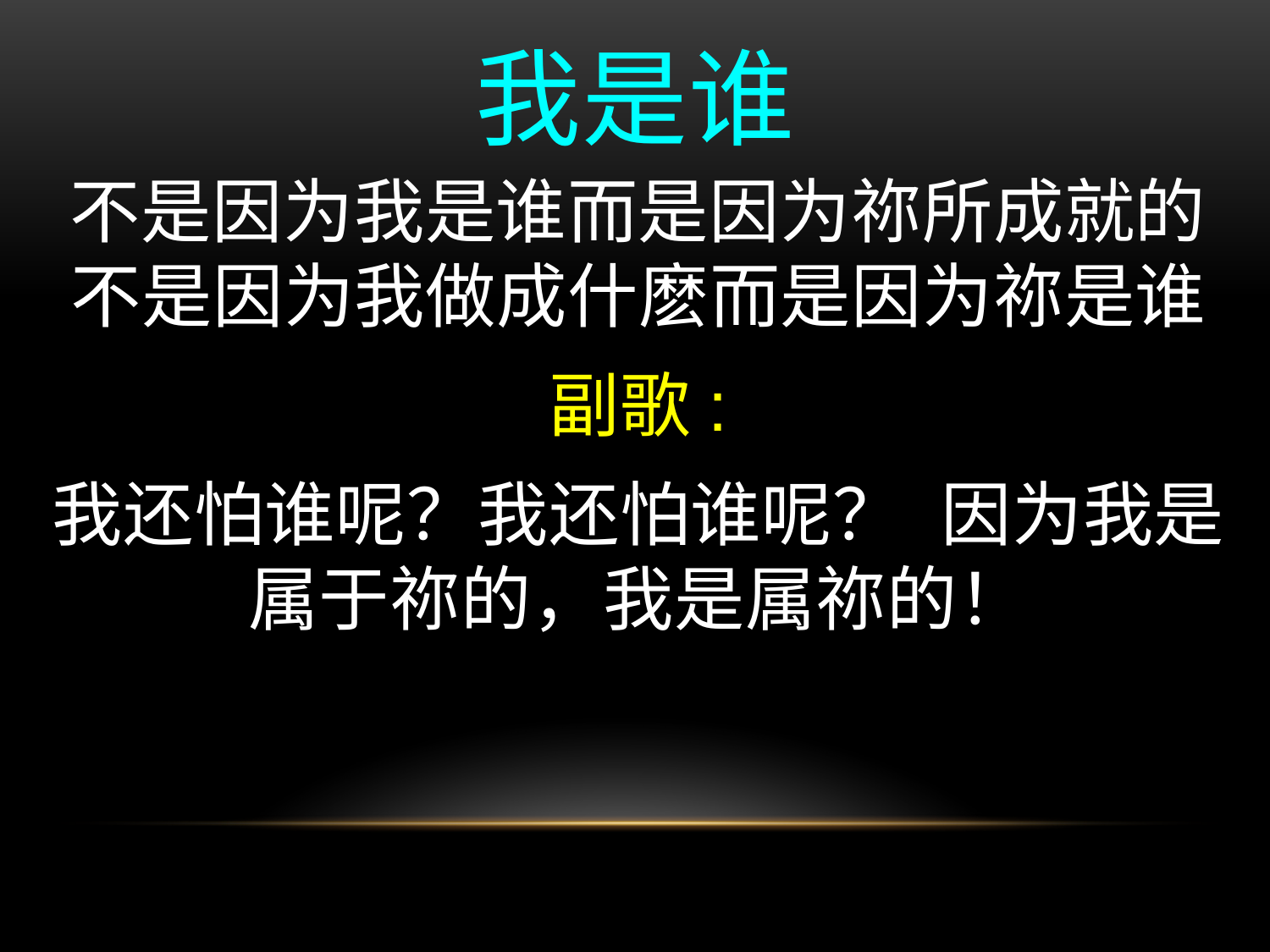

# 我是谁
不是因为我是谁 而是因为祢所成就的 不是因为我做成什麽 而是因为祢是谁
副歌:
我还怕谁呢？我还怕谁呢？ 	因为我是属于祢的，我是属祢的！